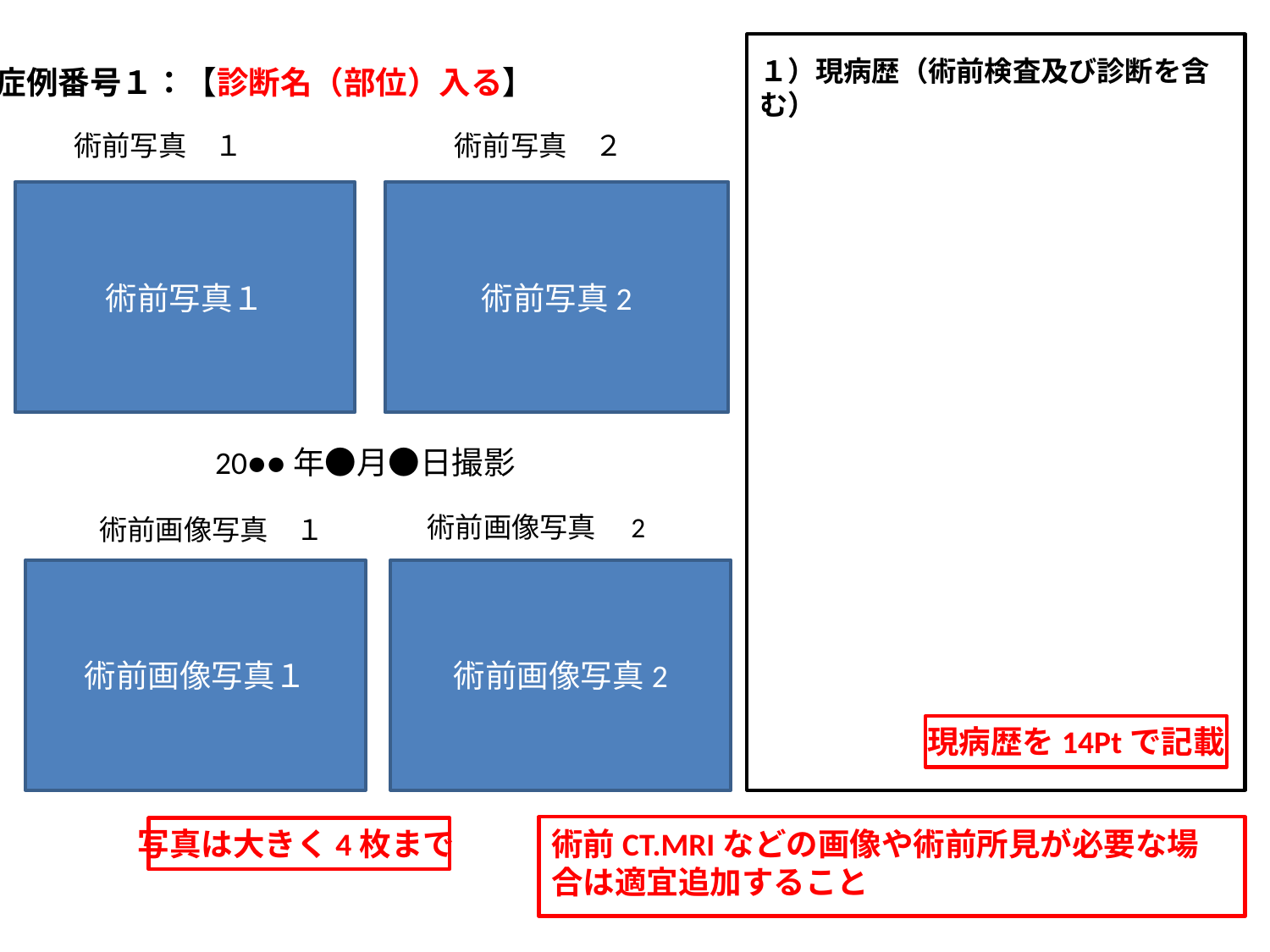

１）現病歴（術前検査及び診断を含む）
症例番号１：【診断名（部位）入る】
術前写真　１
術前写真　２
術前写真１
術前写真2
20●●年●月●日撮影
術前画像写真　2
術前画像写真　１
術前画像写真１
術前画像写真2
現病歴を14Ptで記載

写真は大きく4枚まで
術前CT.MRIなどの画像や術前所見が必要な場合は適宜追加すること